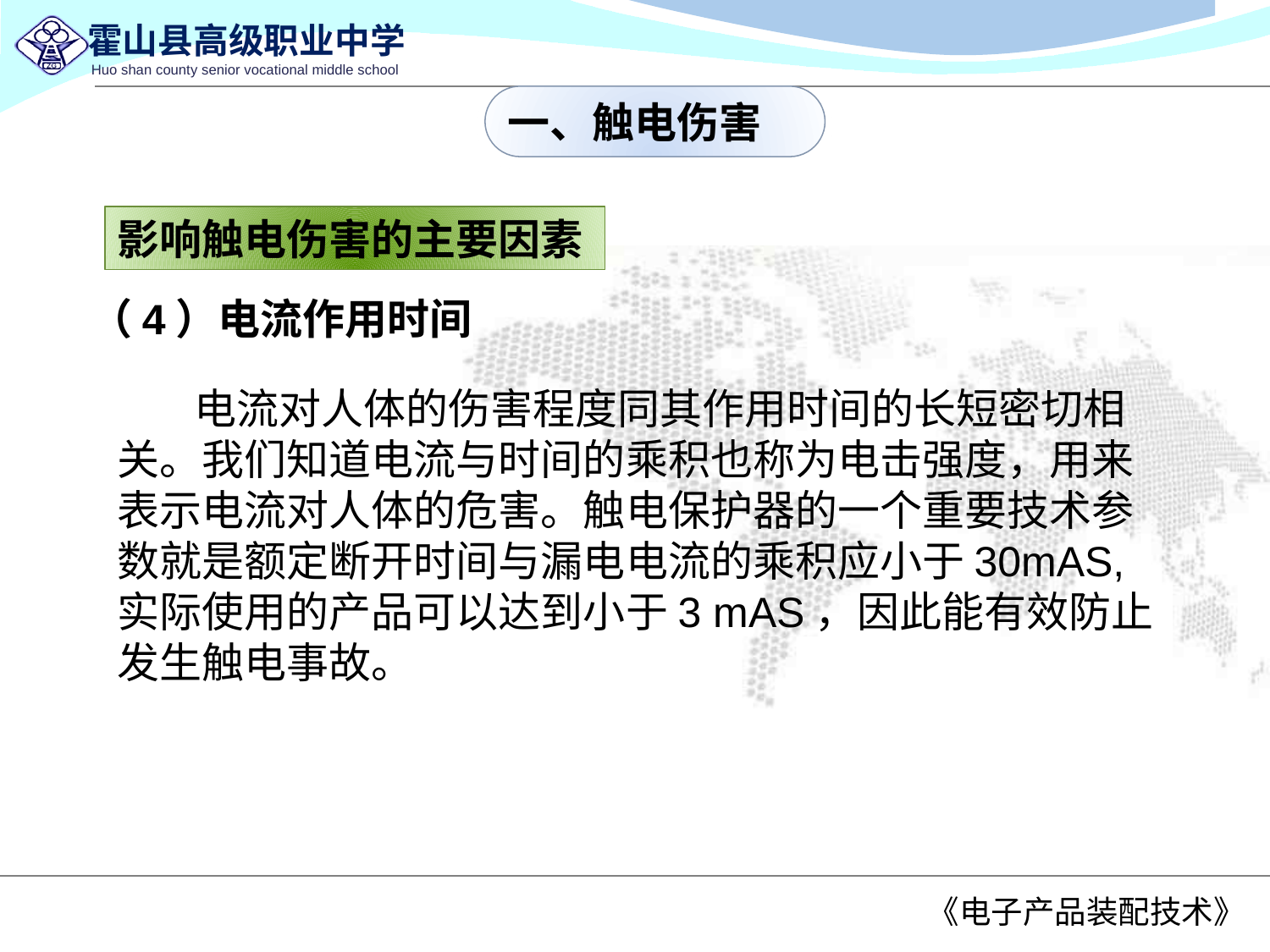

一、触电伤害
影响触电伤害的主要因素
（4）电流作用时间
       电流对人体的伤害程度同其作用时间的长短密切相关。我们知道电流与时间的乘积也称为电击强度，用来表示电流对人体的危害。触电保护器的一个重要技术参数就是额定断开时间与漏电电流的乘积应小于30mAS, 实际使用的产品可以达到小于3 mAS，因此能有效防止发生触电事故。